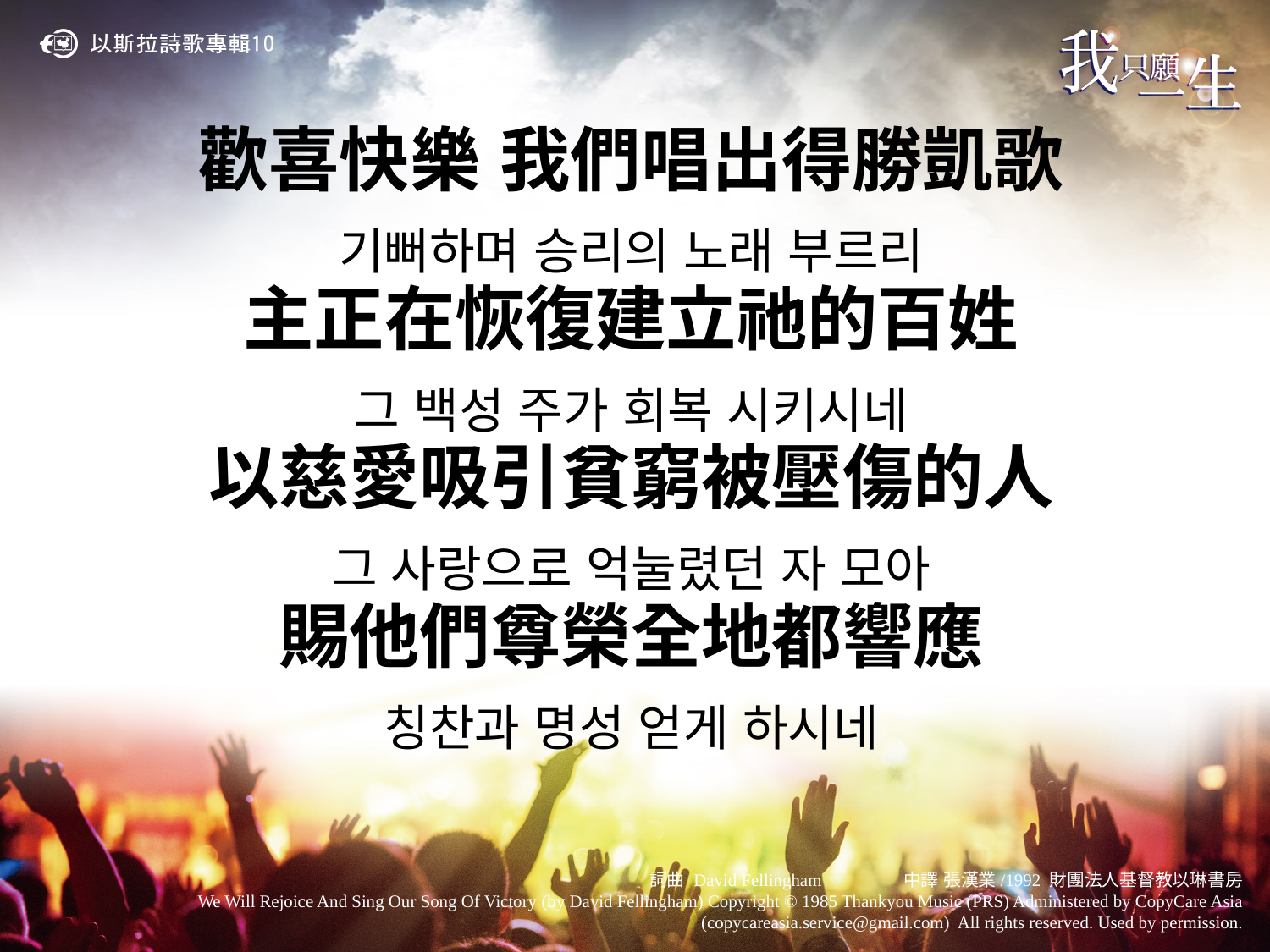

歡喜快樂 我們唱出得勝凱歌
기뻐하며 승리의 노래 부르리
主正在恢復建立祂的百姓
그 백성 주가 회복 시키시네
以慈愛吸引貧窮被壓傷的人
그 사랑으로 억눌렸던 자 모아
賜他們尊榮全地都響應
칭찬과 명성 얻게 하시네
詞曲 David Fellingham	中譯 張漢業/1992 財團法人基督教以琳書房
We Will Rejoice And Sing Our Song Of Victory (by David Fellingham) Copyright © 1985 Thankyou Music (PRS) Administered by CopyCare Asia (copycareasia.service@gmail.com)  All rights reserved. Used by permission.